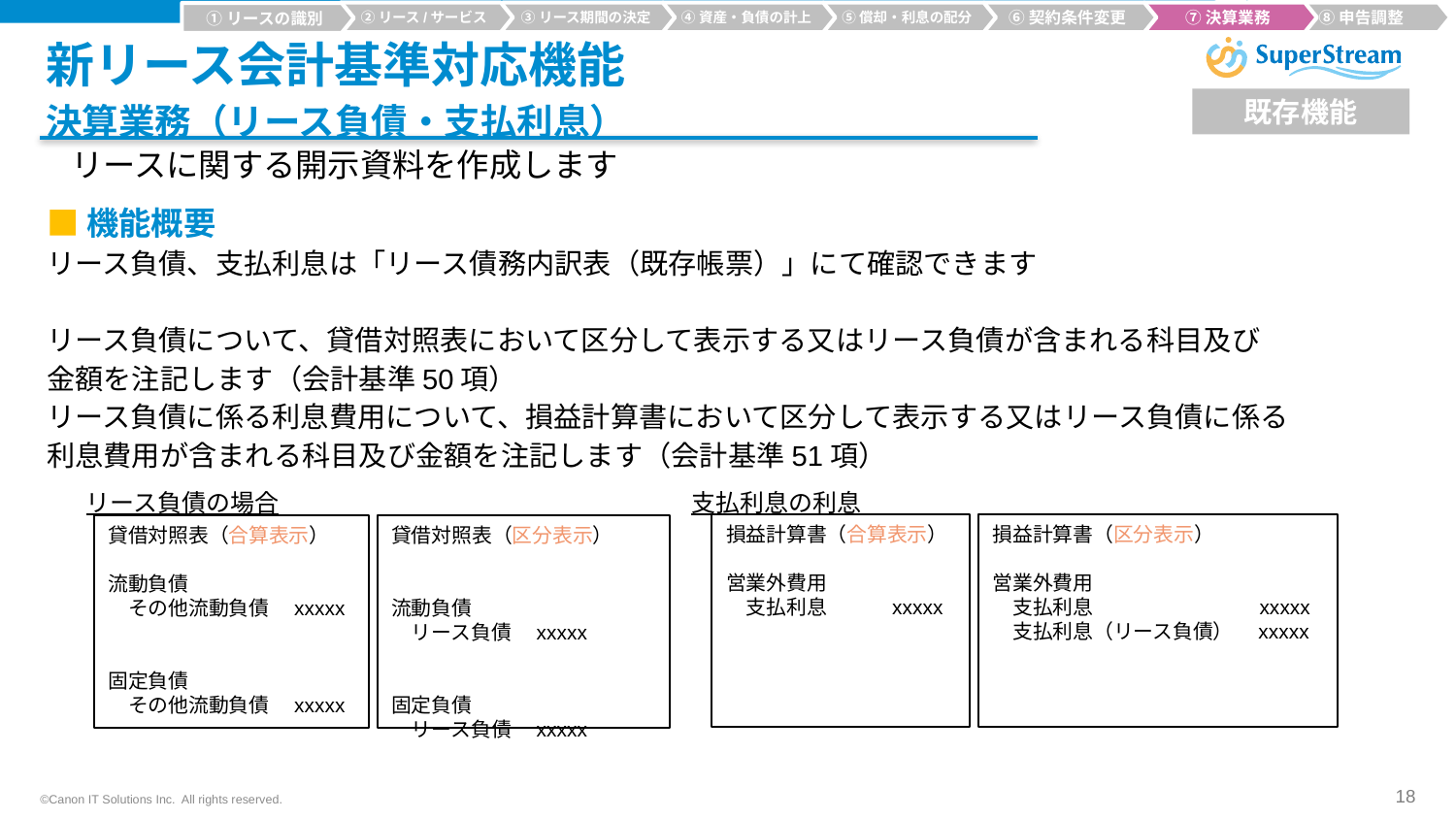

②リース/サービス
③リース期間の決定
④資産・負債の計上
⑤償却・利息の配分
⑥契約条件変更
⑦決算業務
⑧申告調整
①リースの識別
# 新リース会計基準対応機能
既存機能
決算業務（リース負債・支払利息）
リースに関する開示資料を作成します
■機能概要
リース負債、支払利息は「リース債務内訳表（既存帳票）」にて確認できます

リース負債について、貸借対照表において区分して表示する又はリース負債が含まれる科目及び
金額を注記します（会計基準50項）
リース負債に係る利息費用について、損益計算書において区分して表示する又はリース負債に係る
利息費用が含まれる科目及び金額を注記します（会計基準51項）

リース負債の場合　　　　　　　　　　　　　　　　　支払利息の利息
損益計算書（合算表示）

営業外費用
　支払利息　　　xxxxx

損益計算書（区分表示）

営業外費用
　支払利息　　　　　　　　xxxxx
　支払利息（リース負債）　xxxxx

貸借対照表（合算表示）

流動負債
　その他流動負債　xxxxx

固定負債
　その他流動負債　xxxxx
貸借対照表（区分表示）

流動負債
　リース負債　xxxxx

固定負債
　リース負債　xxxxx
©Canon IT Solutions Inc.  All rights reserved.
18